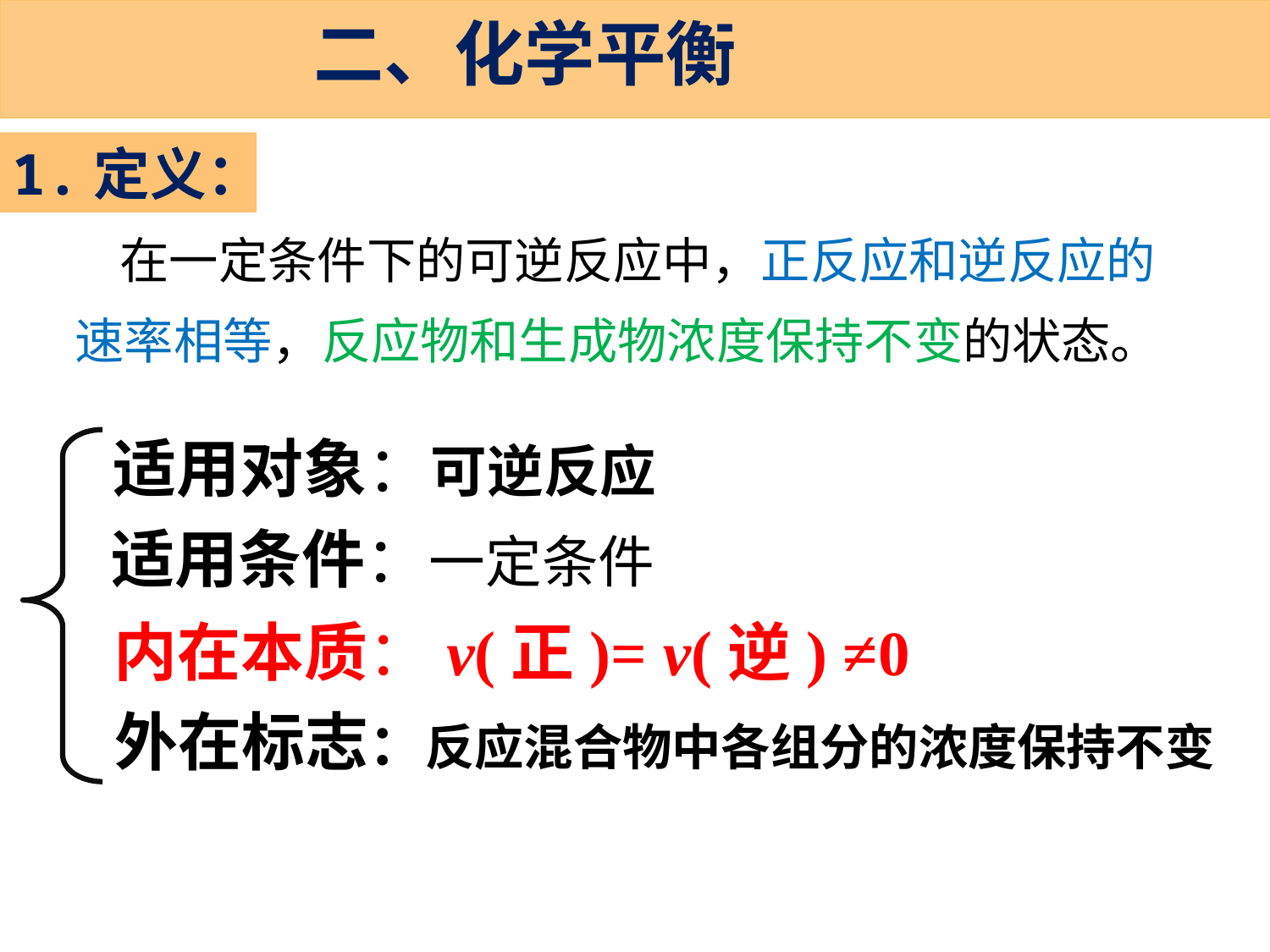

二、化学平衡
1.定义：
   在一定条件下的可逆反应中，正反应和逆反应的速率相等，反应物和生成物浓度保持不变的状态。
适用对象：可逆反应

适用条件：一定条件
内在本质：v(正)= v(逆) ≠0
外在标志：反应混合物中各组分的浓度保持不变